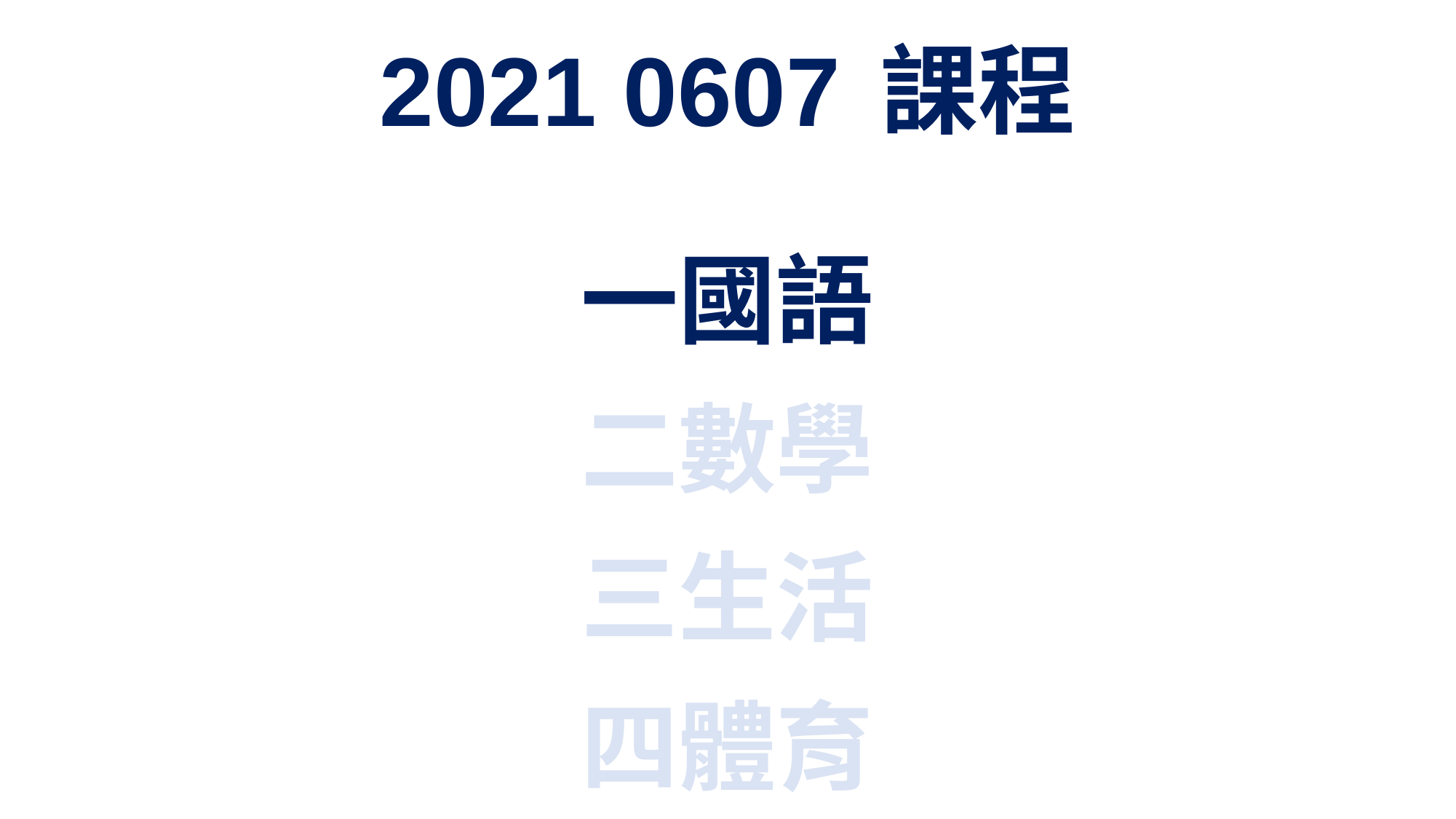

2021 0607 課程
一國語
二數學
三生活
四體育